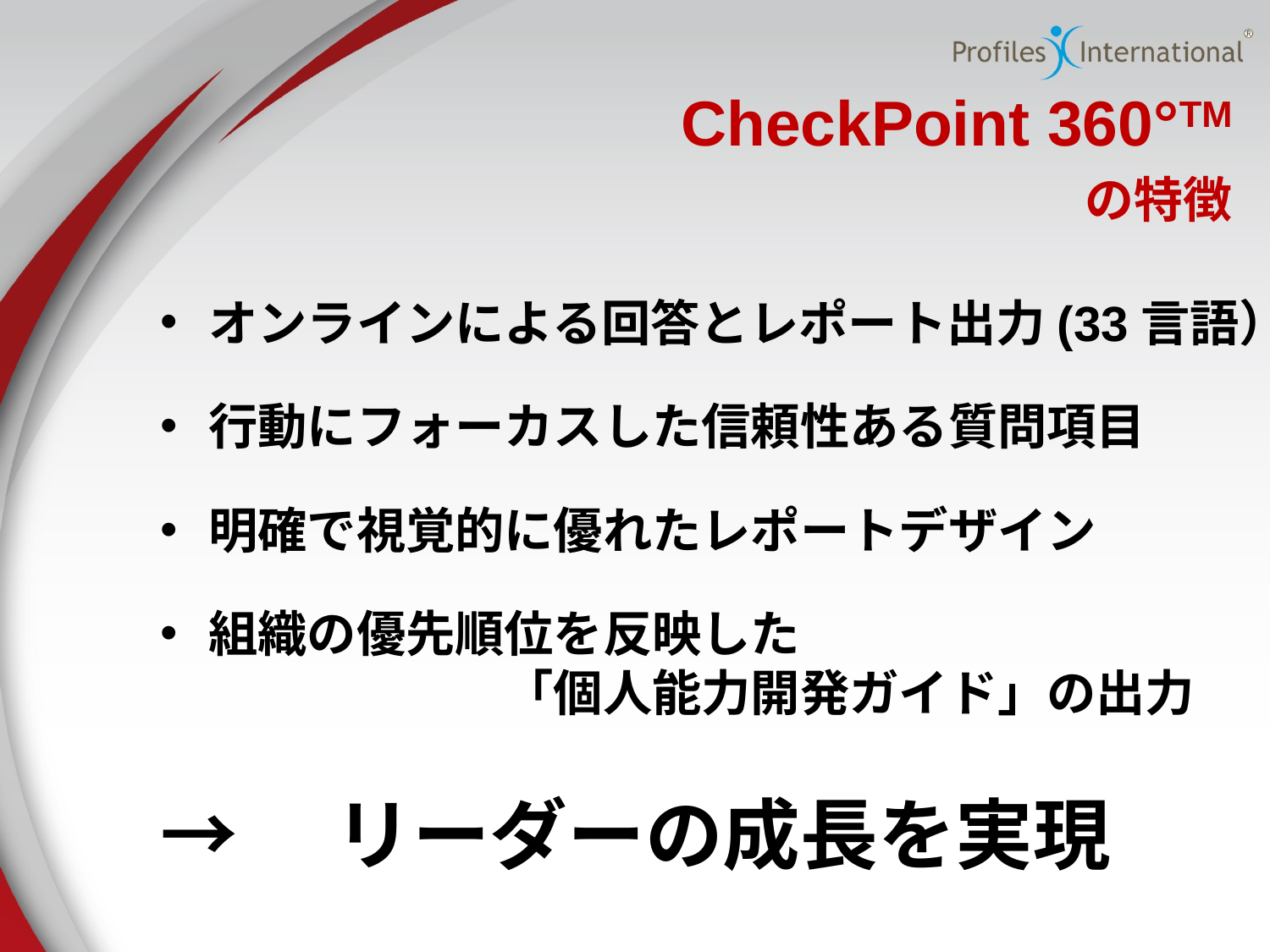

# CheckPoint 360°TM の特徴
オンラインによる回答とレポート出力(33言語）

行動にフォーカスした信頼性ある質問項目

明確で視覚的に優れたレポートデザイン

組織の優先順位を反映した　　　　　　　　　　　　　　　　「個人能力開発ガイド」の出力

→　リーダーの成長を実現